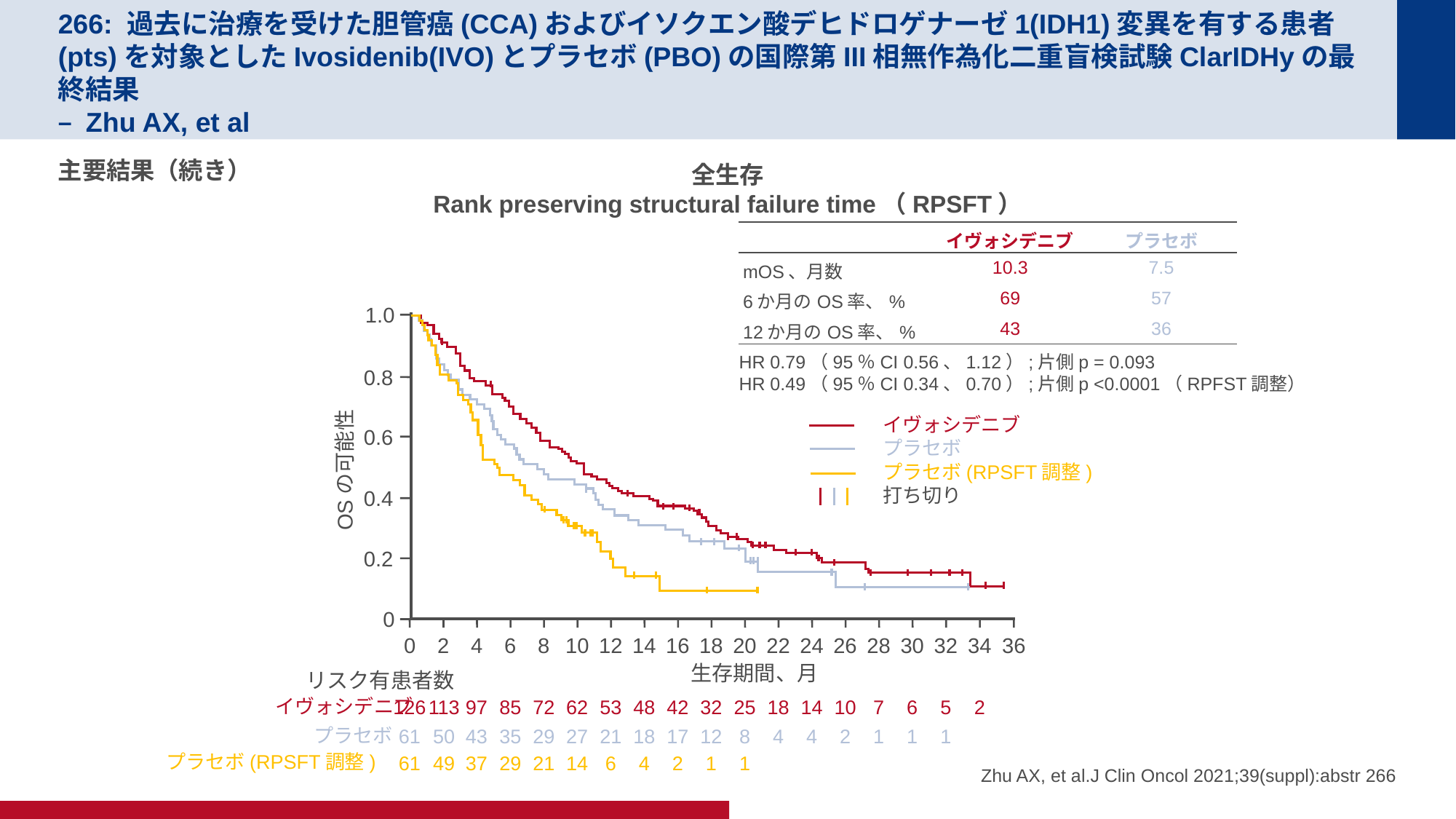

# 266: 過去に治療を受けた胆管癌(CCA)およびイソクエン酸デヒドロゲナーゼ1(IDH1)変異を有する患者(pts)を対象としたIvosidenib(IVO)とプラセボ(PBO)の国際第III相無作為化二重盲検試験ClarIDHyの最終結果 – Zhu AX, et al
主要結果（続き）
全生存
Rank preserving structural failure time（RPSFT）
|  | イヴォシデニブ | プラセボ |
| --- | --- | --- |
| mOS、月数 | 10.3 | 7.5 |
| 6か月のOS率、% | 69 | 57 |
| 12か月のOS率、% | 43 | 36 |
1.0

0.8

0.6

OSの可能性
0.4

0.2

0

HR 0.79（95％CI 0.56、1.12）;片側p = 0.093
HR 0.49（95％CI 0.34、0.70）;片側p <0.0001（RPFST調整）
イヴォシデニブ
プラセボ
プラセボ(RPSFT調整)
打ち切り

0
2
4
6
8
10
12
14
16
18
20
22
24
26
28
30

32
34
36
生存期間、月
リスク有患者数
イヴォシデニブ
126
113
97
85
72
62
53
48
42
32
25
18
14
10
7
6
5
2
プラセボ
61
50
43
35
29
27
21
18
17
12
8
4
4
2
1
1
1
Zhu AX, et al.J Clin Oncol 2021;39(suppl):abstr 266
プラセボ(RPSFT調整)
61
49
37
29
21
14
6
4
2
1
1